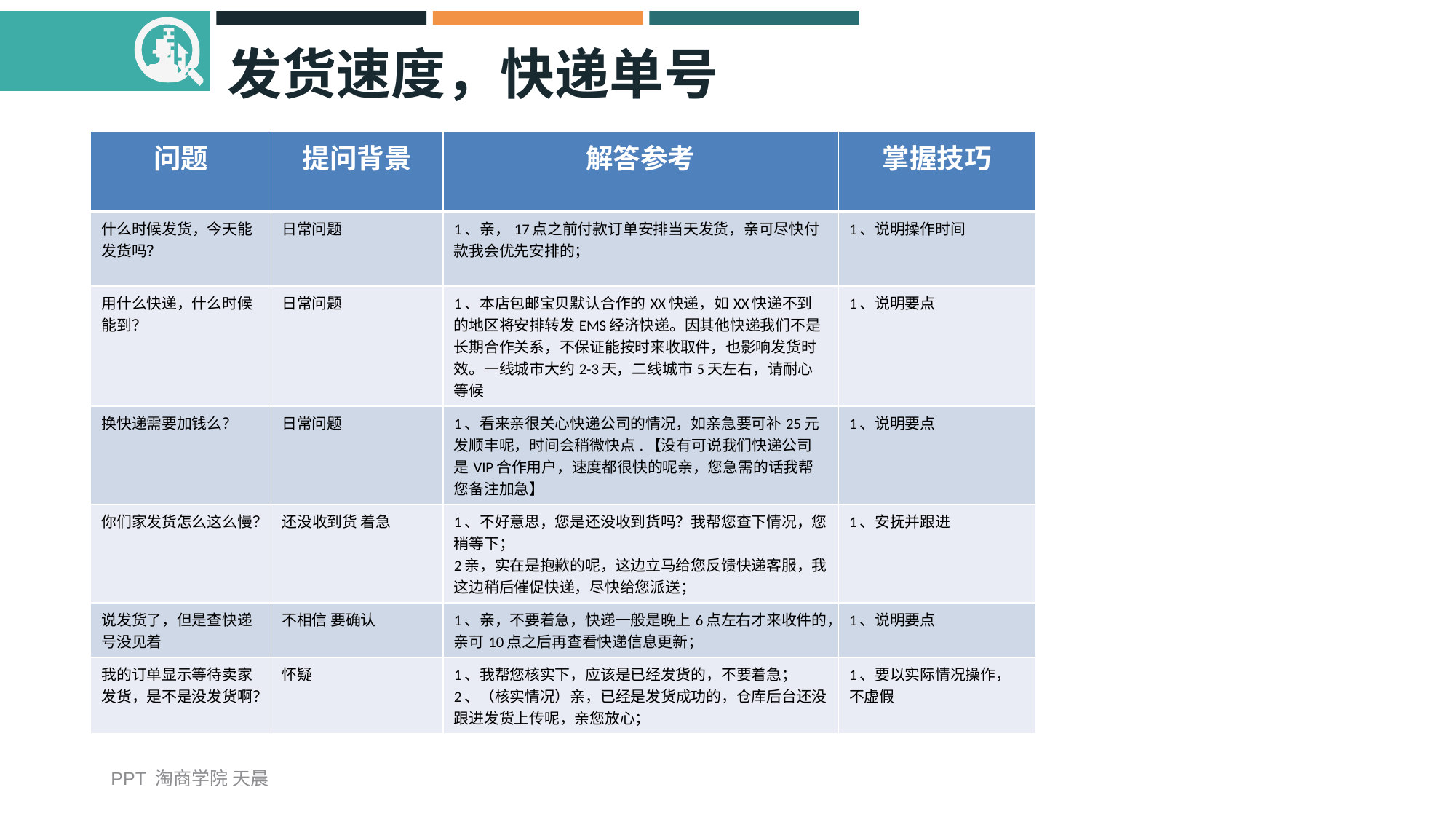

# 发货速度，快递单号
| 问题 | 提问背景 | 解答参考 | 掌握技巧 |
| --- | --- | --- | --- |
| 什么时候发货，今天能发货吗？ | 日常问题 | 1、亲，17点之前付款订单安排当天发货，亲可尽快付款我会优先安排的； | 1、说明操作时间 |
| 用什么快递，什么时候能到？ | 日常问题 | 1、本店包邮宝贝默认合作的XX快递，如XX快递不到的地区将安排转发EMS经济快递。因其他快递我们不是长期合作关系，不保证能按时来收取件，也影响发货时效。一线城市大约2-3天，二线城市5天左右，请耐心等候 | 1、说明要点 |
| 换快递需要加钱么？ | 日常问题 | 1、看来亲很关心快递公司的情况，如亲急要可补25元发顺丰呢，时间会稍微快点.【没有可说我们快递公司是VIP合作用户，速度都很快的呢亲，您急需的话我帮您备注加急】 | 1、说明要点 |
| 你们家发货怎么这么慢？ | 还没收到货 着急 | 1、不好意思，您是还没收到货吗？我帮您查下情况，您稍等下； 2亲，实在是抱歉的呢，这边立马给您反馈快递客服，我这边稍后催促快递，尽快给您派送； | 1、安抚并跟进 |
| 说发货了，但是查快递号没见着 | 不相信 要确认 | 1、亲，不要着急，快递一般是晚上6点左右才来收件的，亲可10点之后再查看快递信息更新； | 1、说明要点 |
| 我的订单显示等待卖家发货，是不是没发货啊？ | 怀疑 | 1、我帮您核实下，应该是已经发货的，不要着急； 2、（核实情况）亲，已经是发货成功的，仓库后台还没跟进发货上传呢，亲您放心； | 1、要以实际情况操作，不虚假 |
PPT 淘商学院 天晨